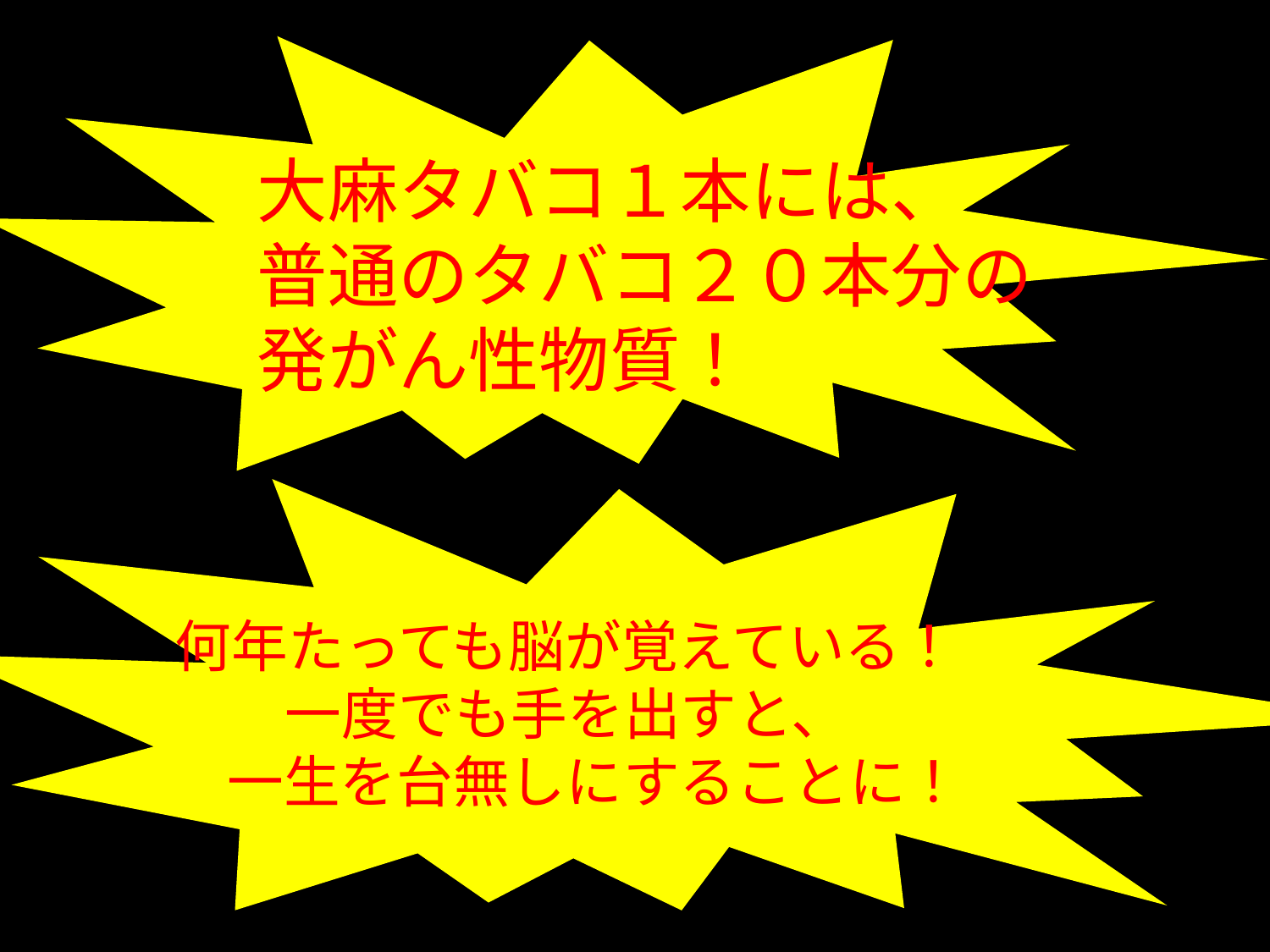

大麻タバコ１本には、
普通のタバコ２０本分の
発がん性物質！

何年たっても脳が覚えている！
一度でも手を出すと、
　一生を台無しにすることに！